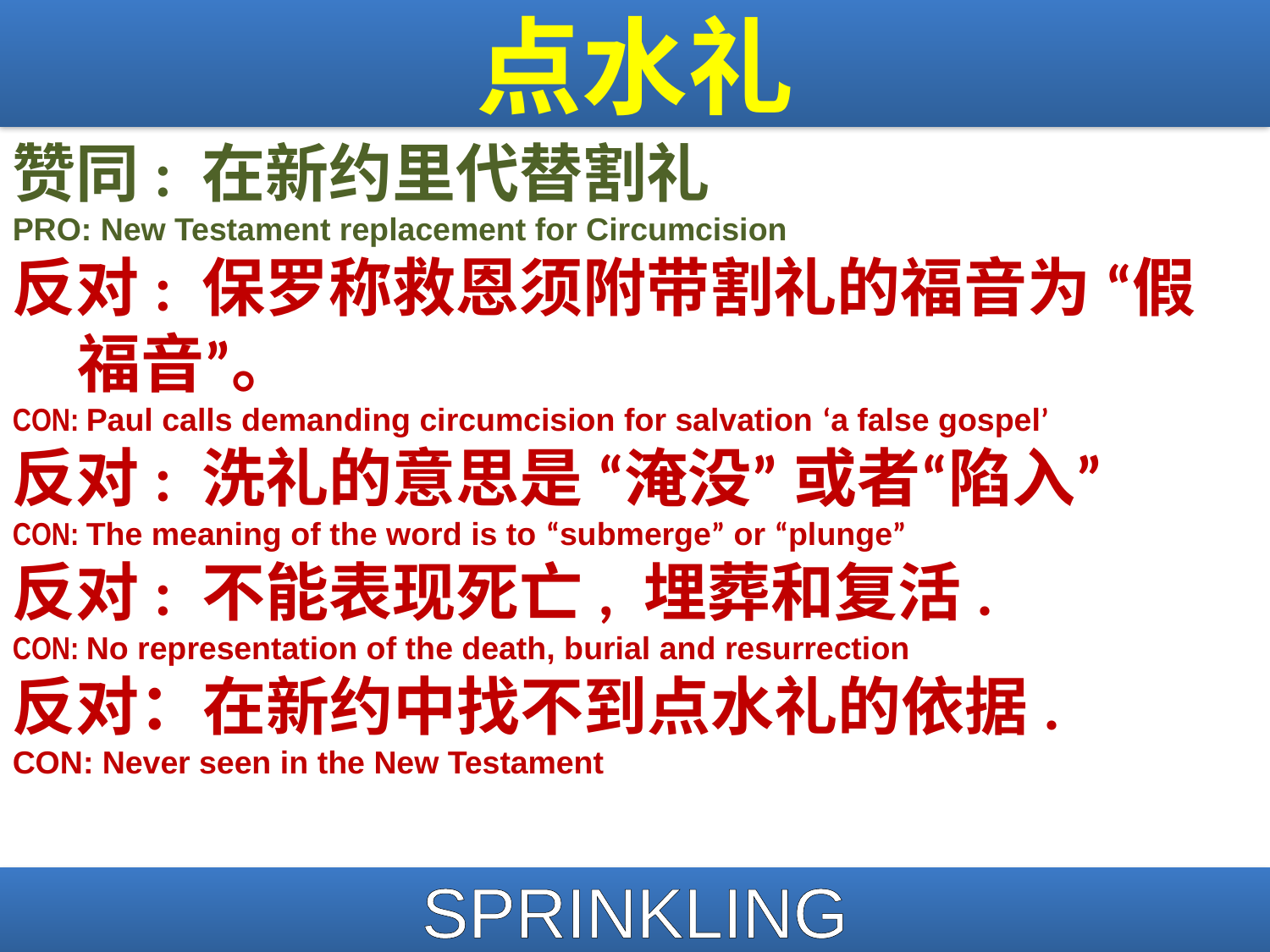

点水礼
赞同: 在新约里代替割礼
PRO: New Testament replacement for Circumcision
反对: 保罗称救恩须附带割礼的福音为 “假福音”。
CON: Paul calls demanding circumcision for salvation ‘a false gospel’
反对: 洗礼的意思是 “淹没” 或者“陷入”
CON: The meaning of the word is to “submerge” or “plunge”
反对: 不能表现死亡, 埋葬和复活.
CON: No representation of the death, burial and resurrection
反对：在新约中找不到点水礼的依据.
CON: Never seen in the New Testament

SPRINKLING